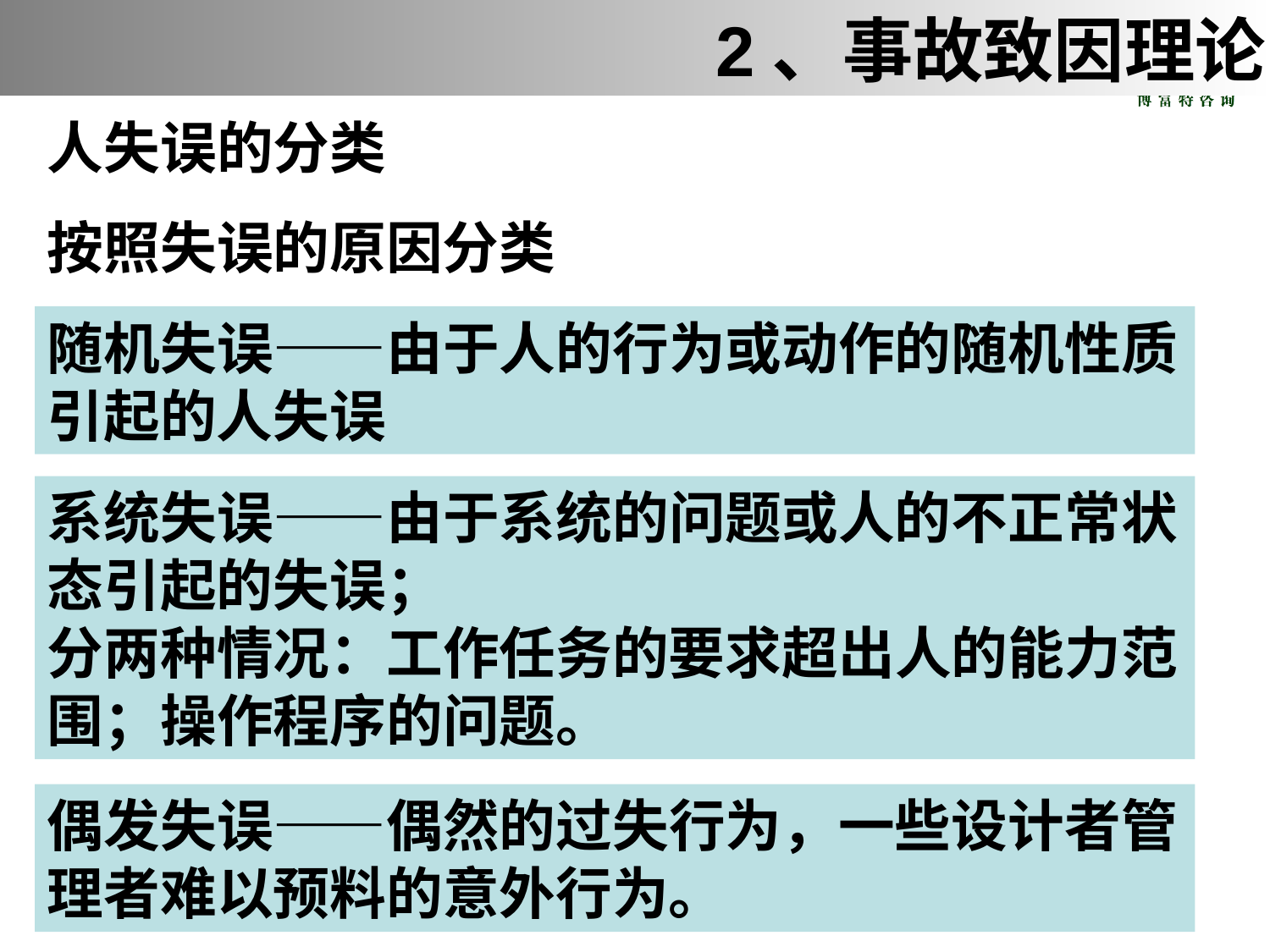

2、事故致因理论
人失误的分类
按照失误的原因分类
随机失误——由于人的行为或动作的随机性质引起的人失误
系统失误——由于系统的问题或人的不正常状
态引起的失误；
分两种情况：工作任务的要求超出人的能力范围；操作程序的问题。
偶发失误——偶然的过失行为，一些设计者管理者难以预料的意外行为。